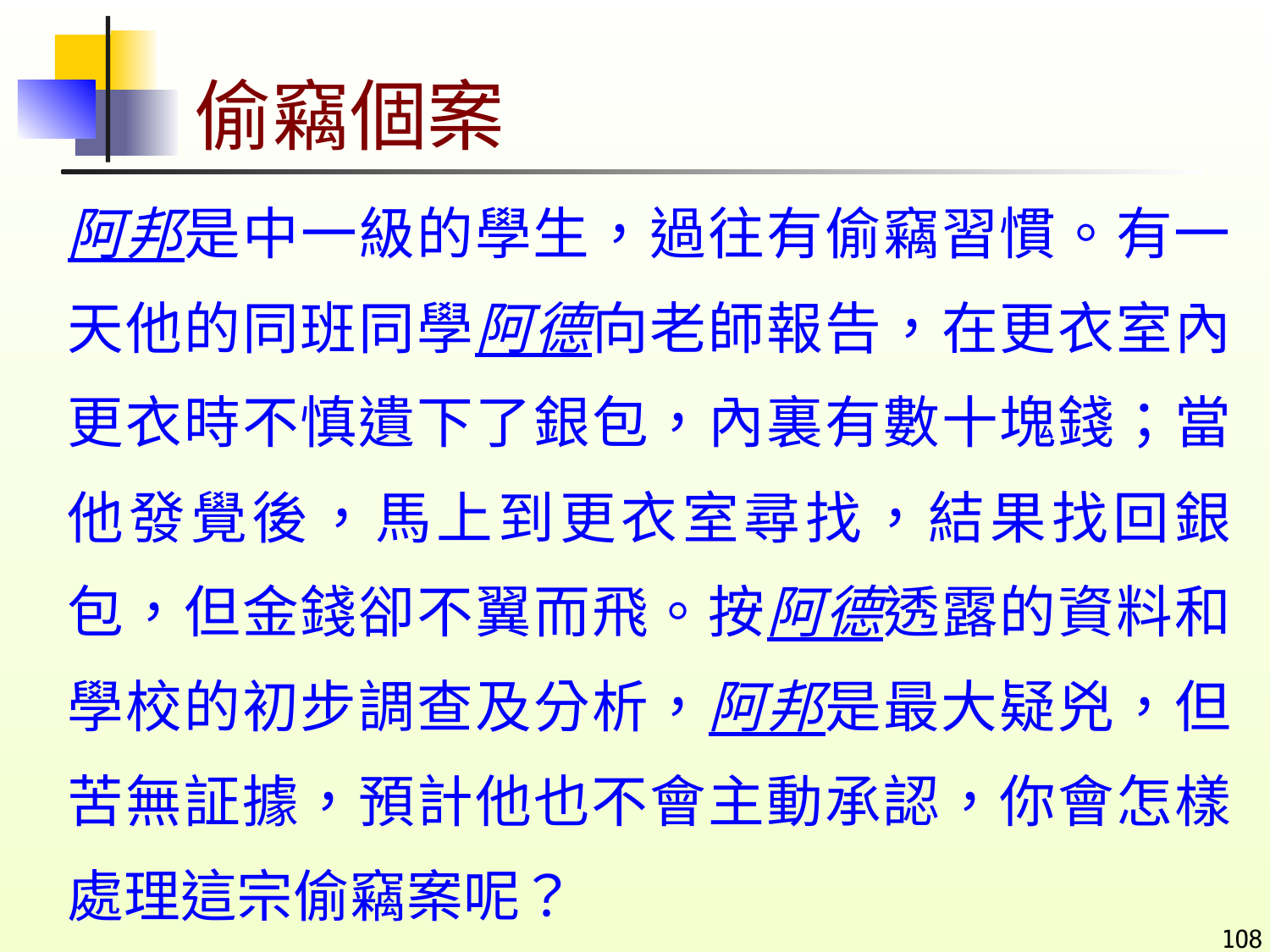

偷竊個案
阿邦是中一級的學生，過往有偷竊習慣。有一天他的同班同學阿德向老師報告，在更衣室內更衣時不慎遺下了銀包，內裏有數十塊錢；當他發覺後，馬上到更衣室尋找，結果找回銀包，但金錢卻不翼而飛。按阿德透露的資料和學校的初步調查及分析，阿邦是最大疑兇，但苦無証據，預計他也不會主動承認，你會怎樣處理這宗偷竊案呢？
108